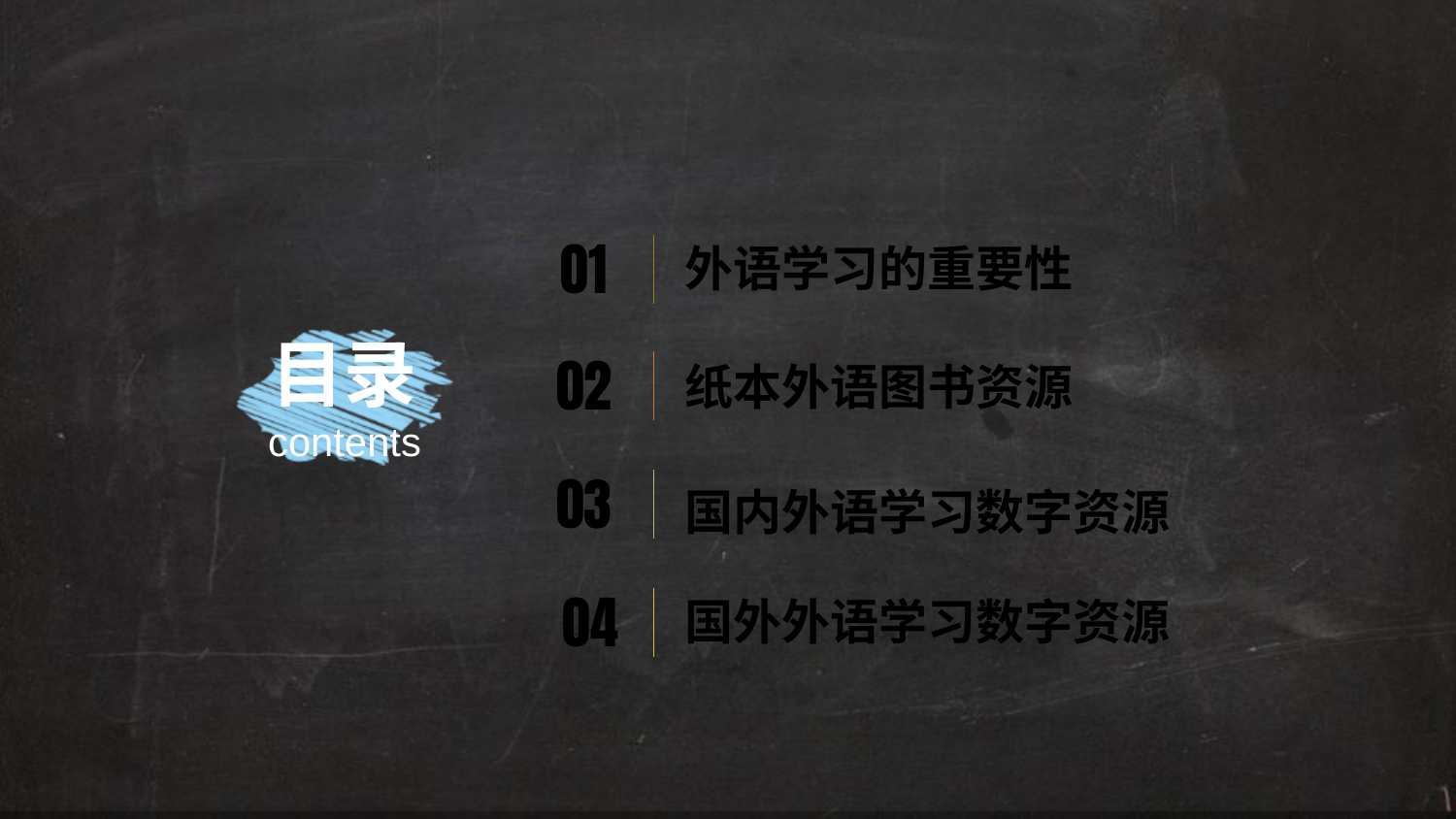

01
外语学习的重要性
目录
contents
02
纸本外语图书资源
03
国内外语学习数字资源
04
国外外语学习数字资源